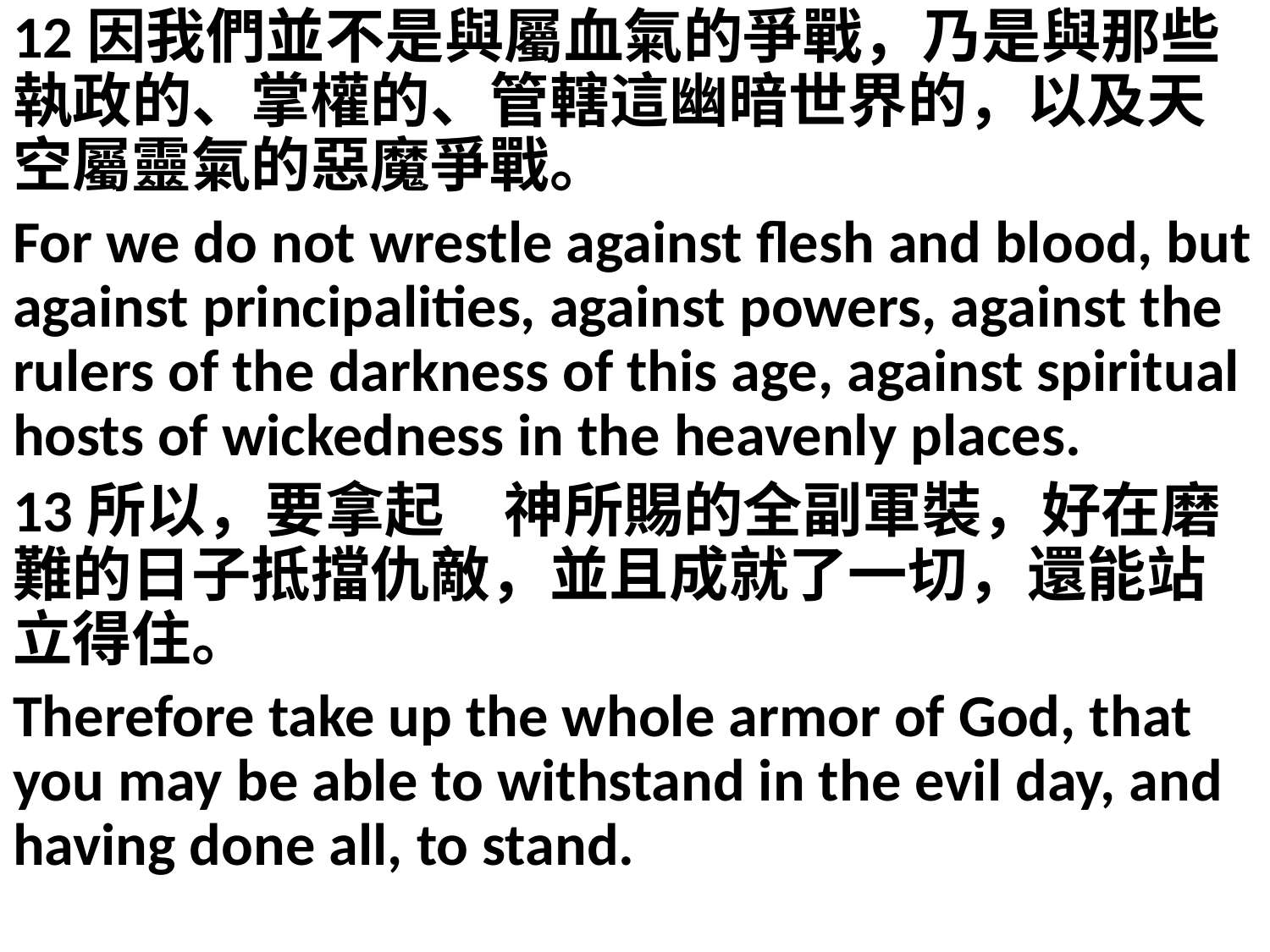

12因我們並不是與屬血氣的爭戰，乃是與那些執政的、掌權的、管轄這幽暗世界的，以及天空屬靈氣的惡魔爭戰。
For we do not wrestle against flesh and blood, but against principalities, against powers, against the rulers of the darkness of this age, against spiritual hosts of wickedness in the heavenly places.
13所以，要拿起　神所賜的全副軍裝，好在磨難的日子抵擋仇敵，並且成就了一切，還能站立得住。
Therefore take up the whole armor of God, that you may be able to withstand in the evil day, and having done all, to stand.